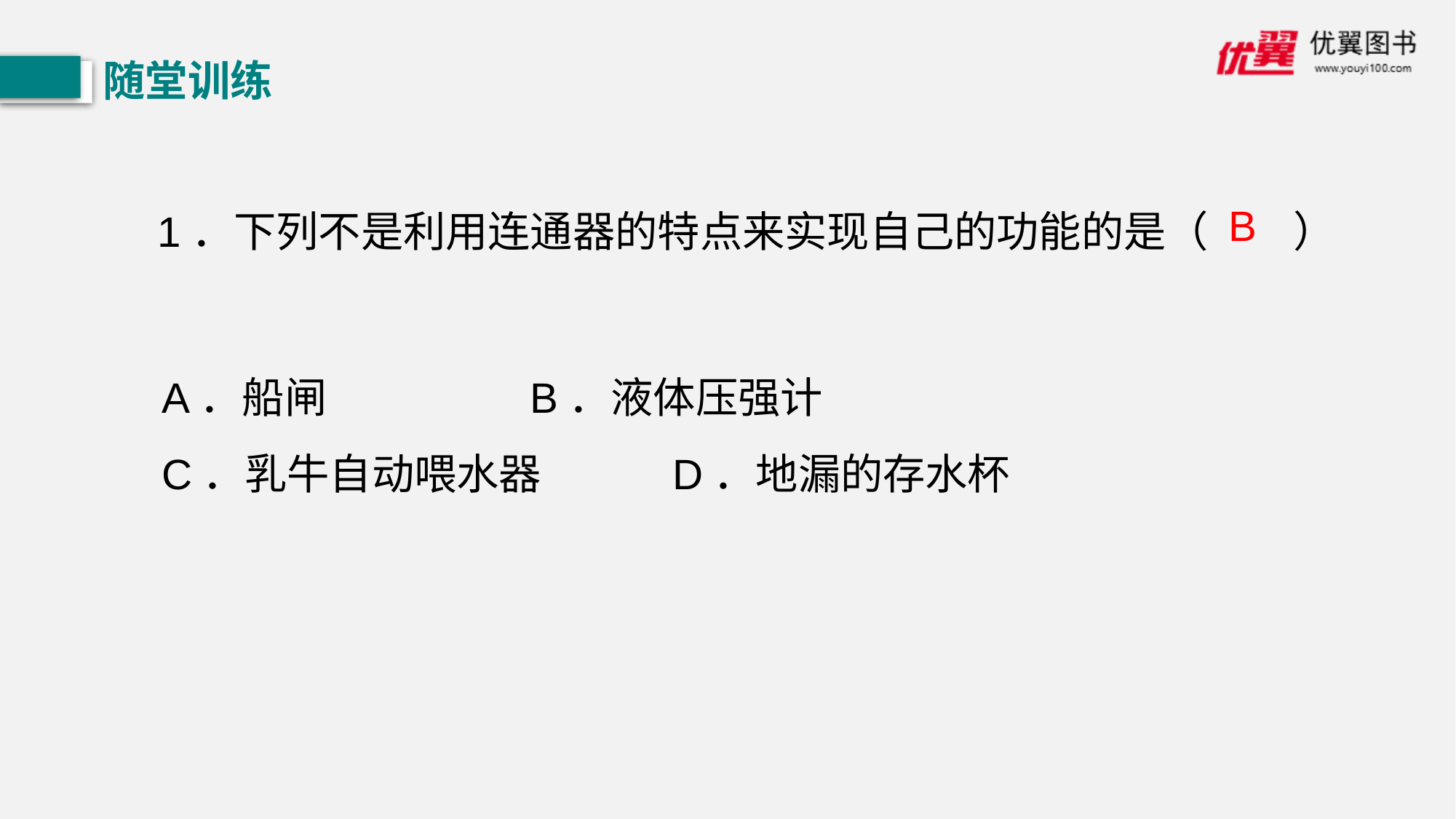

随堂训练

1．下列不是利用连通器的特点来实现自己的功能的是（　　）

B

A．船闸	                 B．液体压强计
C．乳牛自动喂水器	         D．地漏的存水杯